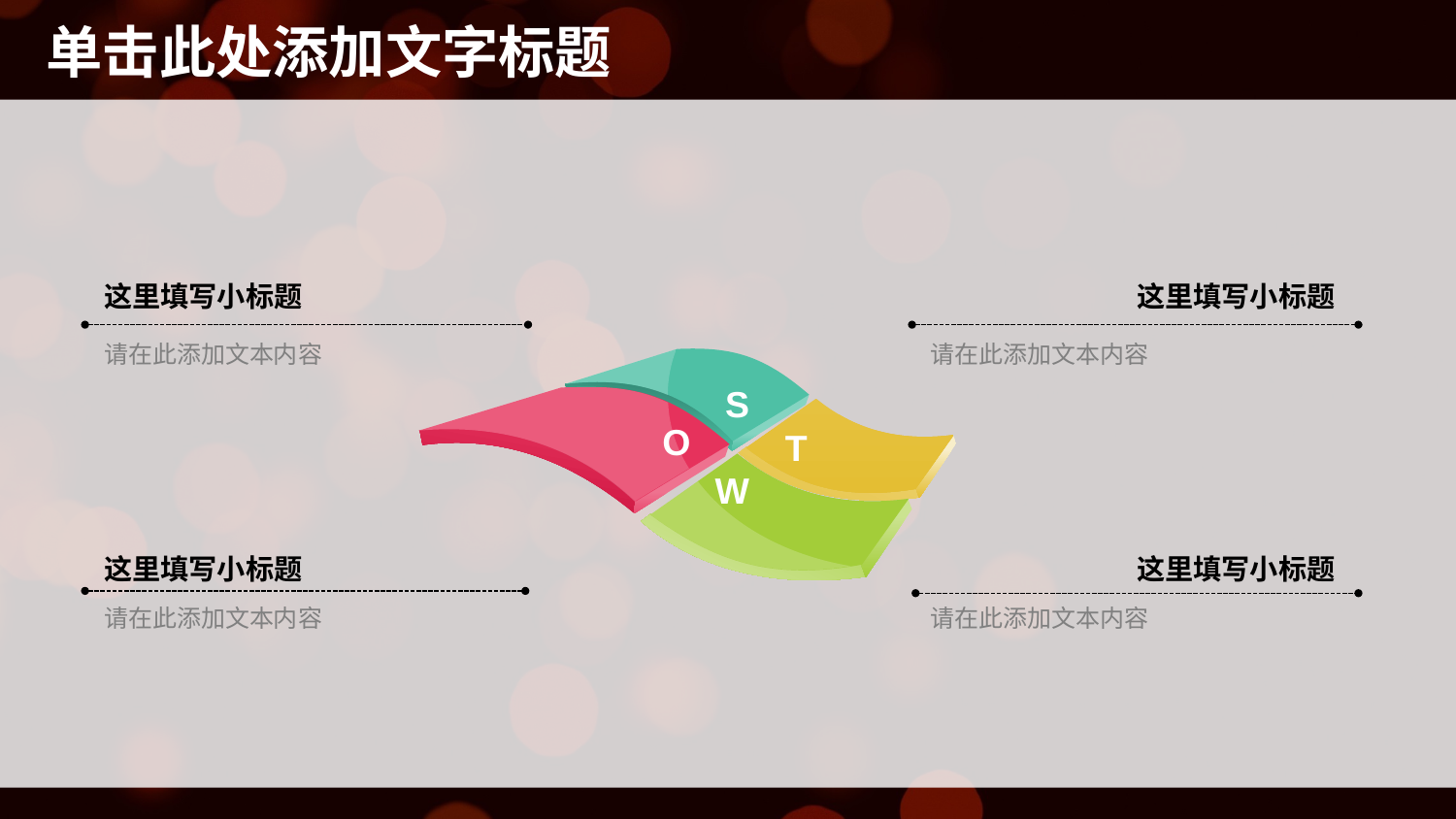

这里填写小标题
这里填写小标题
请在此添加文本内容
请在此添加文本内容

S

O

T

W
这里填写小标题
这里填写小标题
请在此添加文本内容
请在此添加文本内容